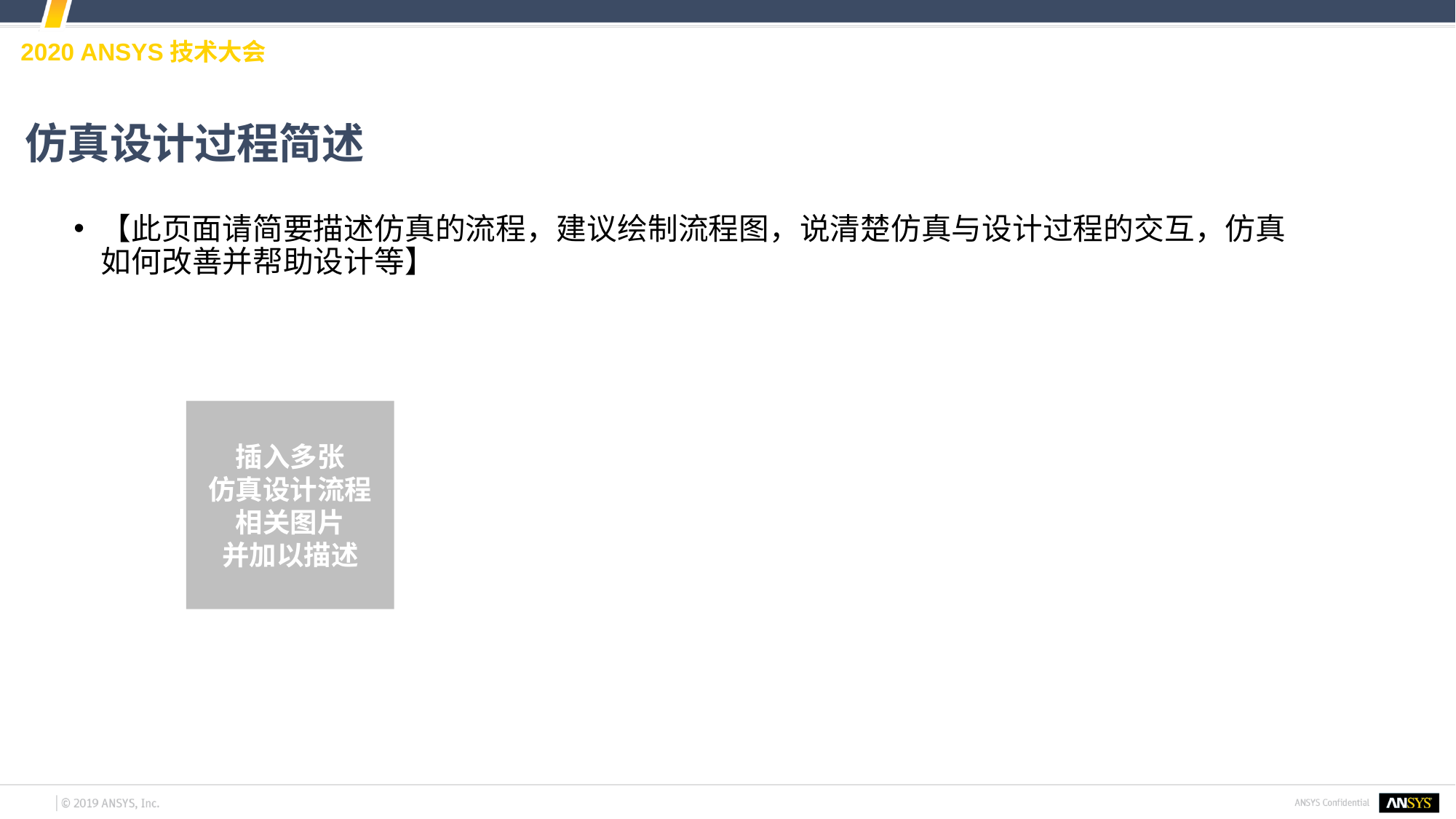

# 仿真设计过程简述
【此页面请简要描述仿真的流程，建议绘制流程图，说清楚仿真与设计过程的交互，仿真如何改善并帮助设计等】
插入多张
仿真设计流程
相关图片
并加以描述